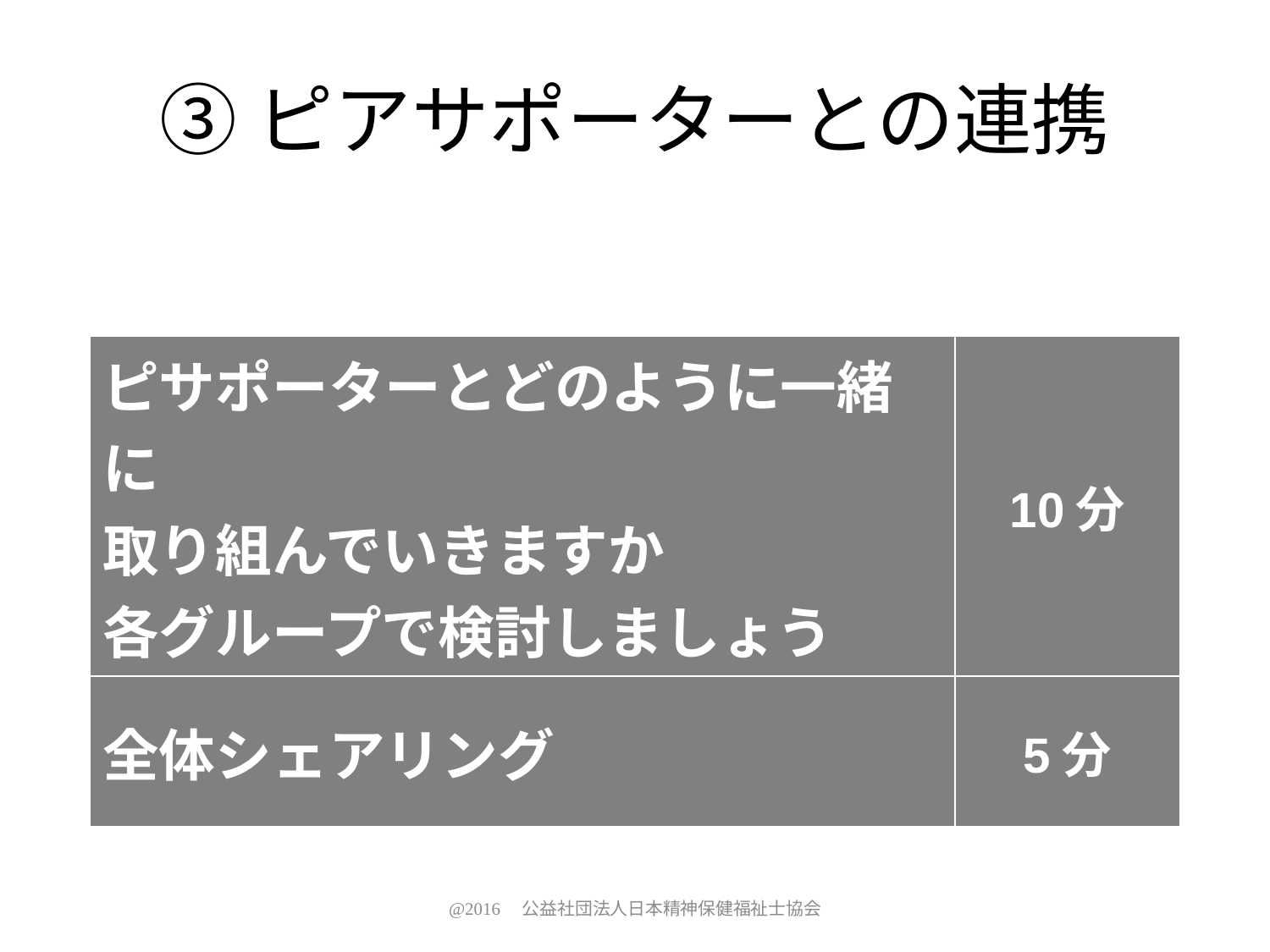

# ③ピアサポーターとの連携

| ピサポーターとどのように一緒に 取り組んでいきますか 各グループで検討しましょう | 10分 |
| --- | --- |
| 全体シェアリング | 5分 |
@2016　公益社団法人日本精神保健福祉士協会